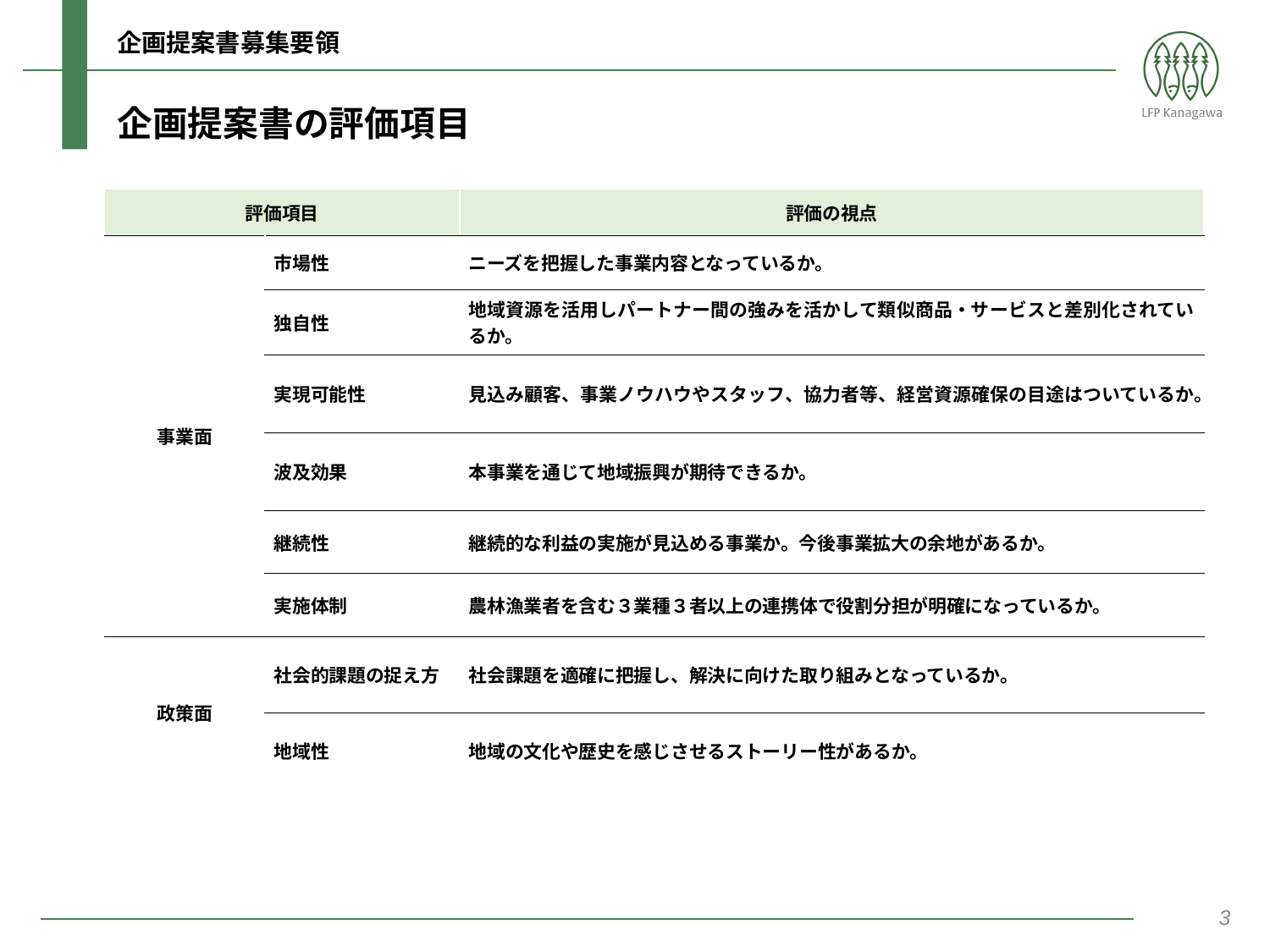

企画提案書募集要領
企画提案書の評価項目
| 評価項目 |  | 評価の視点 |
| --- | --- | --- |
| 事業面 | 市場性 | ニーズを把握した事業内容となっているか。 |
|  | 独自性 | 地域資源を活用しパートナー間の強みを活かして類似商品・サービスと差別化されているか。 |
|  | 実現可能性 | 見込み顧客、事業ノウハウやスタッフ、協力者等、経営資源確保の目途はついているか。 |
|  | 波及効果 | 本事業を通じて地域振興が期待できるか。 |
|  | 継続性 | 継続的な利益の実施が見込める事業か。今後事業拡大の余地があるか。 |
|  | 実施体制 | 農林漁業者を含む３業種３者以上の連携体で役割分担が明確になっているか。 |
| 政策面 | 社会的課題の捉え方 | 社会課題を適確に把握し、解決に向けた取り組みとなっているか。 |
|  | 地域性 | 地域の文化や歴史を感じさせるストーリー性があるか。 |
3